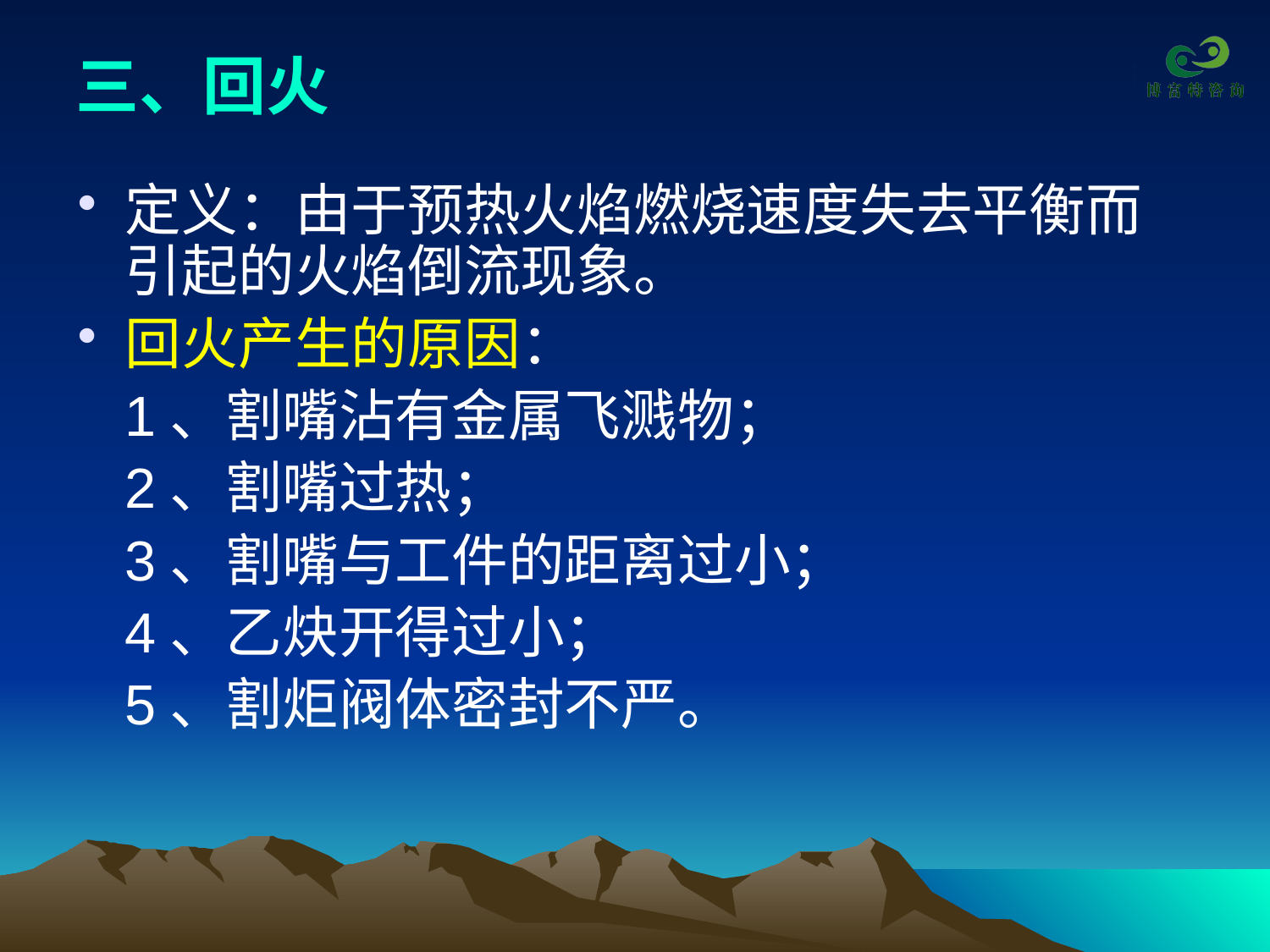

# 三、回火
定义：由于预热火焰燃烧速度失去平衡而引起的火焰倒流现象。
回火产生的原因：
   1、割嘴沾有金属飞溅物；
   2、割嘴过热；
   3、割嘴与工件的距离过小；
   4、乙炔开得过小；
   5、割炬阀体密封不严。